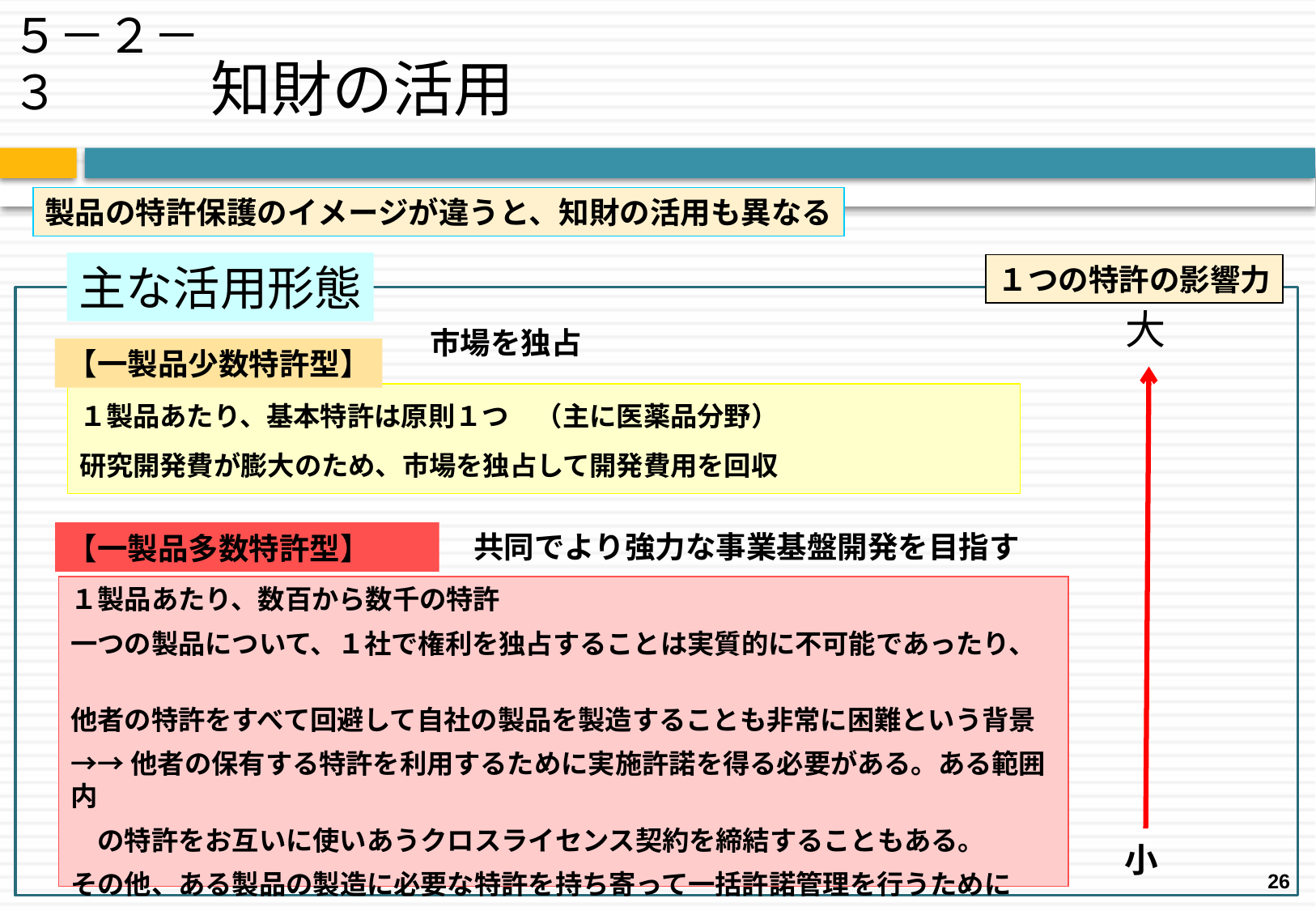

５－２－３
知財の活用
製品の特許保護のイメージが違うと、知財の活用も異なる
主な活用形態
１つの特許の影響力

大
市場を独占
【一製品少数特許型】
１製品あたり、基本特許は原則１つ　（主に医薬品分野）
研究開発費が膨大のため、市場を独占して開発費用を回収

共同でより強力な事業基盤開発を目指す
【一製品多数特許型】
１製品あたり、数百から数千の特許
一つの製品について、１社で権利を独占することは実質的に不可能であったり、
他者の特許をすべて回避して自社の製品を製造することも非常に困難という背景
→→他者の保有する特許を利用するために実施許諾を得る必要がある。ある範囲内
　の特許をお互いに使いあうクロスライセンス契約を締結することもある。
その他、ある製品の製造に必要な特許を持ち寄って一括許諾管理を行うために
パテントプールを活用する場合もある。
小
26